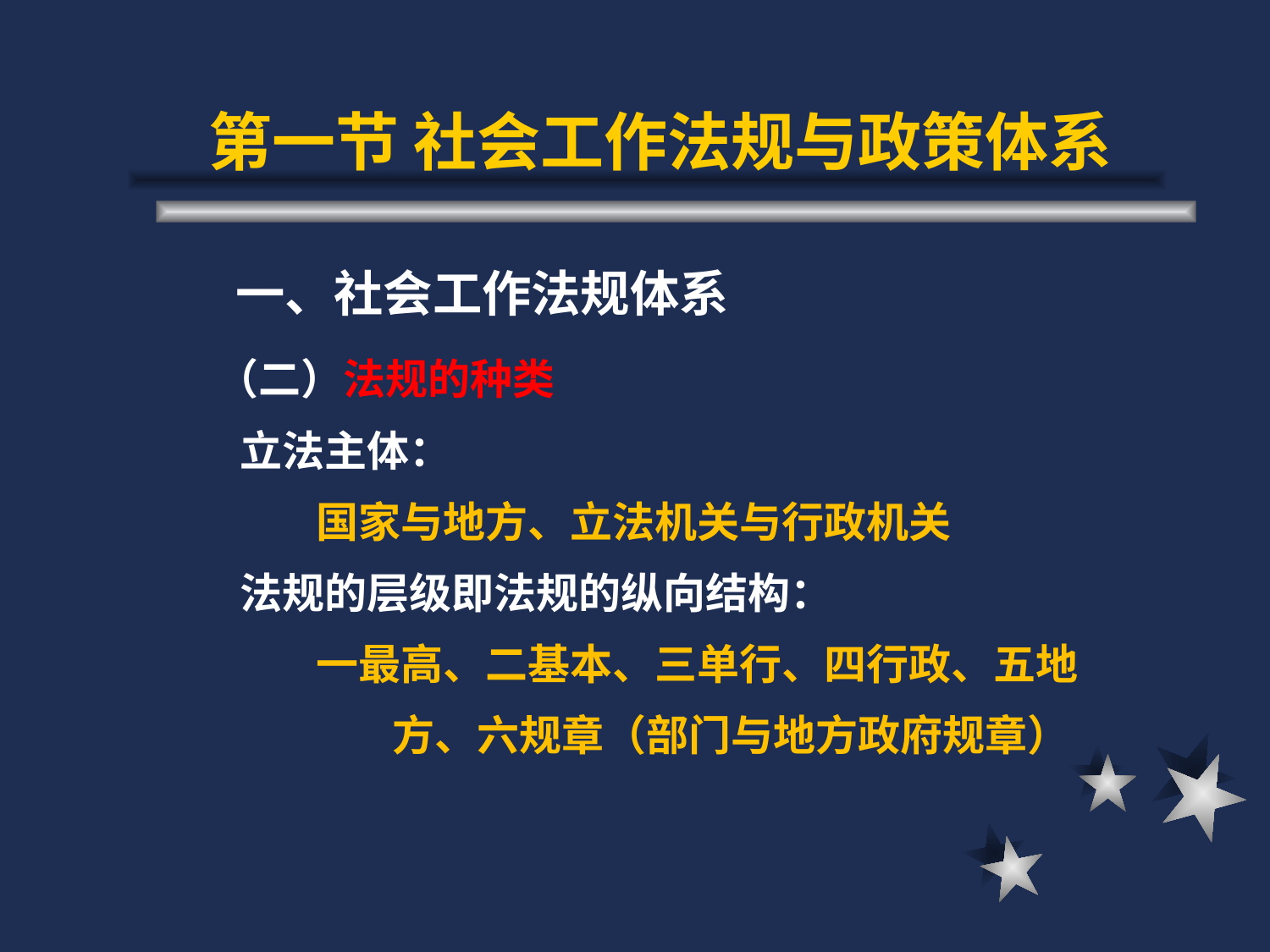

# 第一节 社会工作法规与政策体系
    一、社会工作法规体系
  （二）法规的种类
     立法主体：
             国家与地方、立法机关与行政机关
     法规的层级即法规的纵向结构：
             一最高、二基本、三单行、四行政、五地
                     方、六规章（部门与地方政府规章）
8